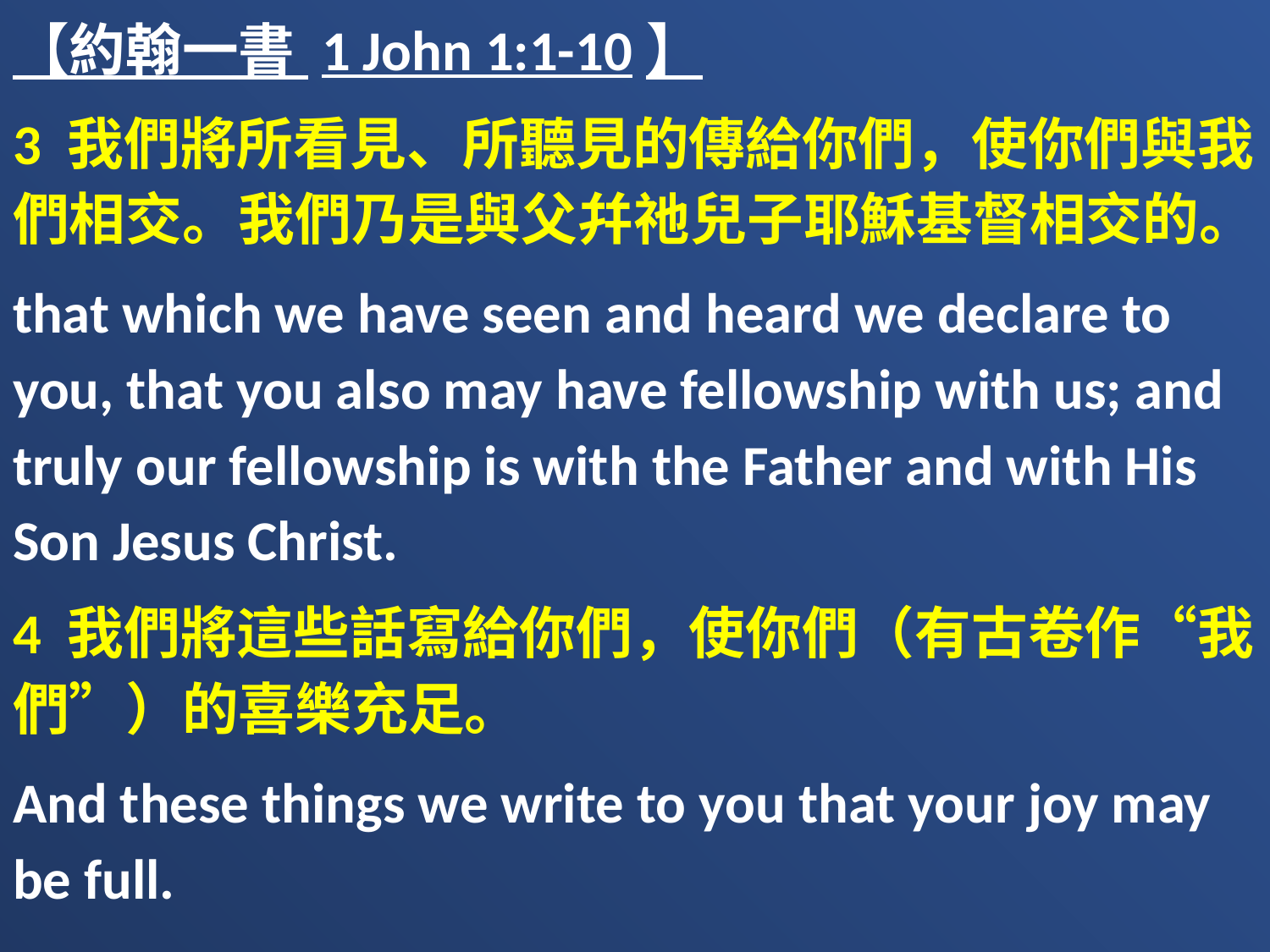

【約翰一書 1 John 1:1-10】
3 我們將所看見、所聽見的傳給你們，使你們與我們相交。我們乃是與父幷祂兒子耶穌基督相交的。
that which we have seen and heard we declare to you, that you also may have fellowship with us; and truly our fellowship is with the Father and with His Son Jesus Christ.
4 我們將這些話寫給你們，使你們（有古卷作“我們”）的喜樂充足。
And these things we write to you that your joy may be full.